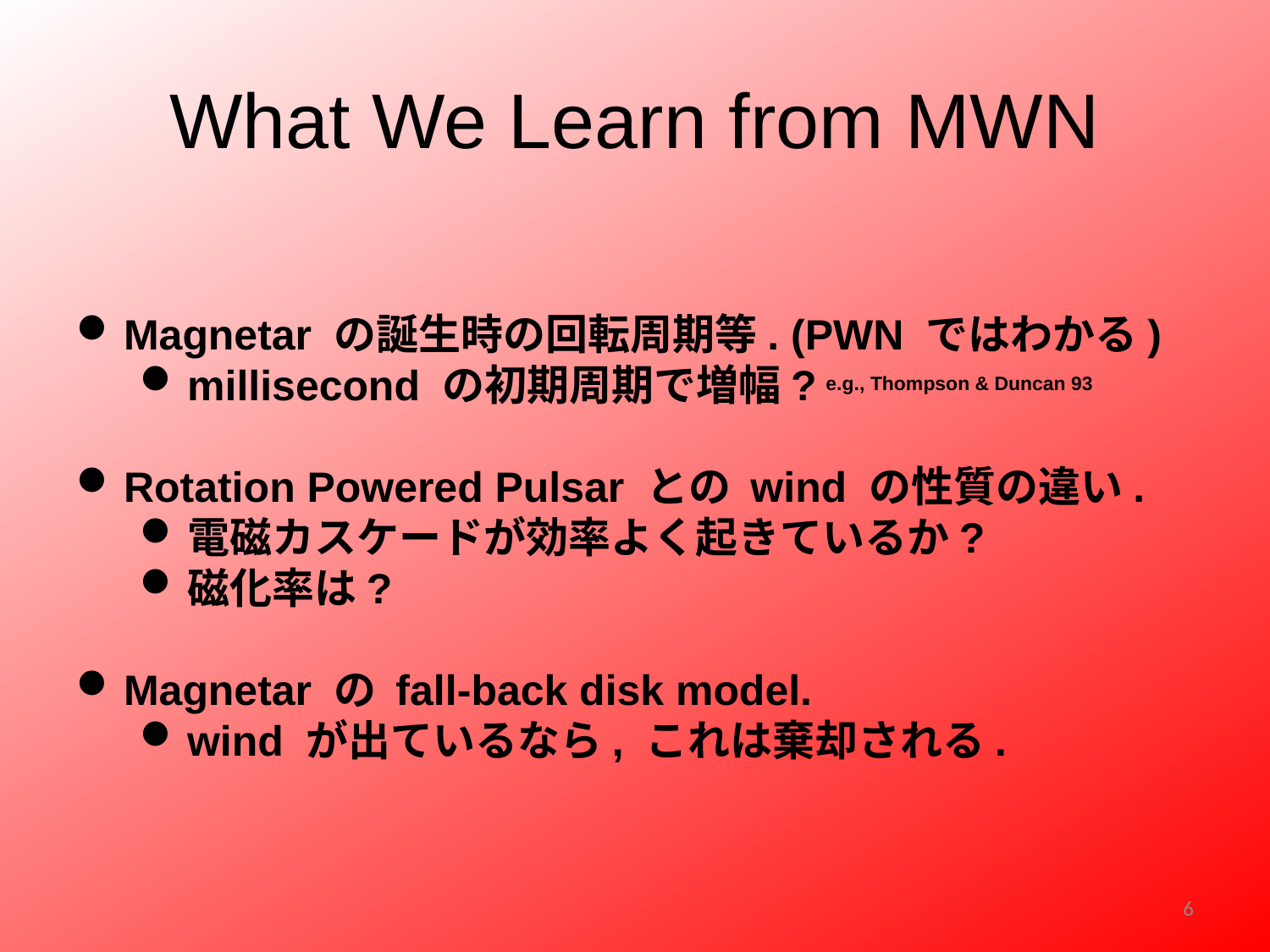

# What We Learn from MWN
Magnetar の誕生時の回転周期等. (PWN ではわかる)
millisecond の初期周期で増幅?

Rotation Powered Pulsar との wind の性質の違い.
電磁カスケードが効率よく起きているか?
磁化率は?

Magnetar の fall-back disk model.
wind が出ているなら, これは棄却される.

e.g., Thompson & Duncan 93
6